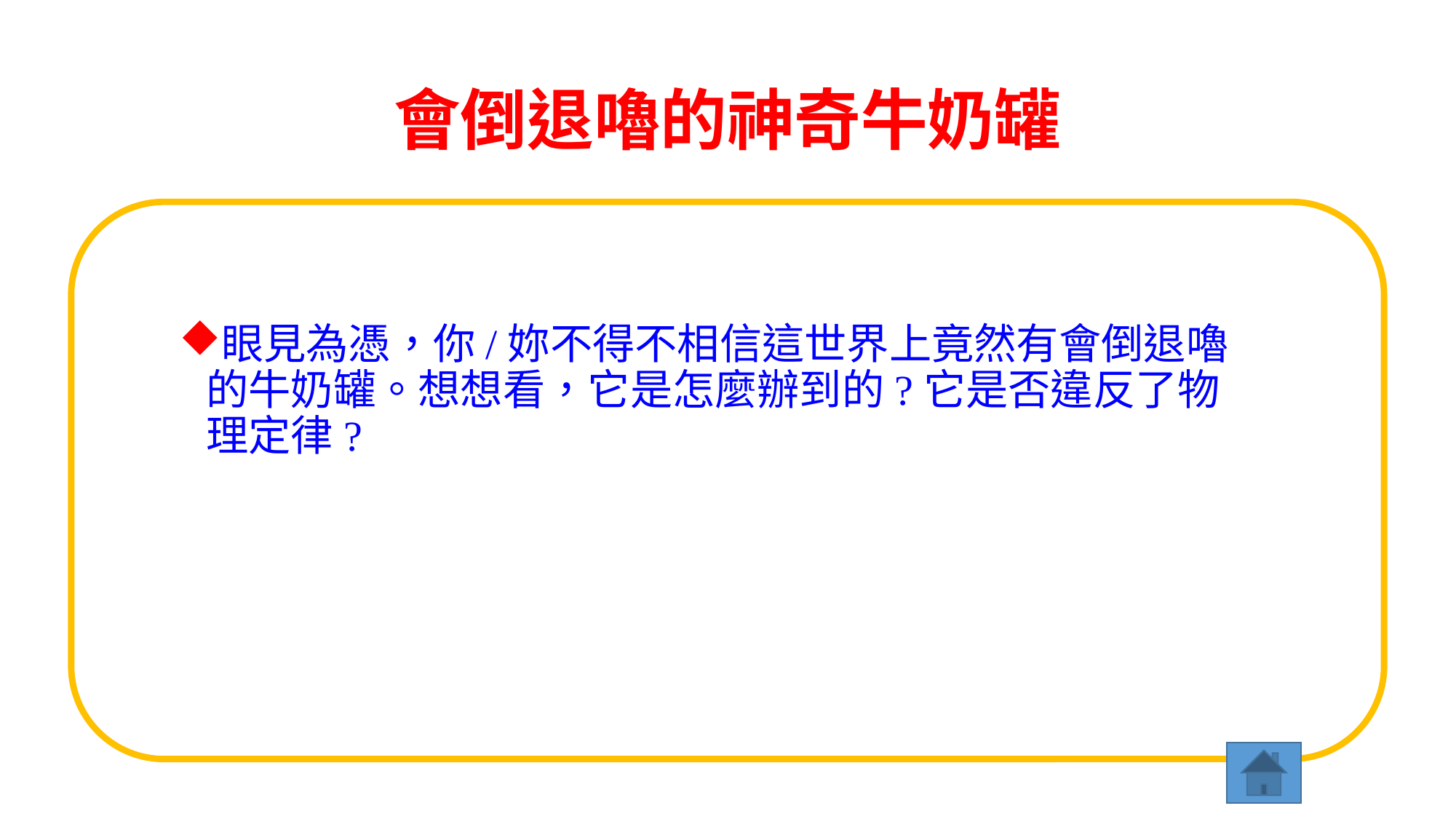

# 會倒退嚕的神奇牛奶罐
眼見為憑，你/妳不得不相信這世界上竟然有會倒退嚕的牛奶罐。想想看，它是怎麼辦到的?它是否違反了物理定律?